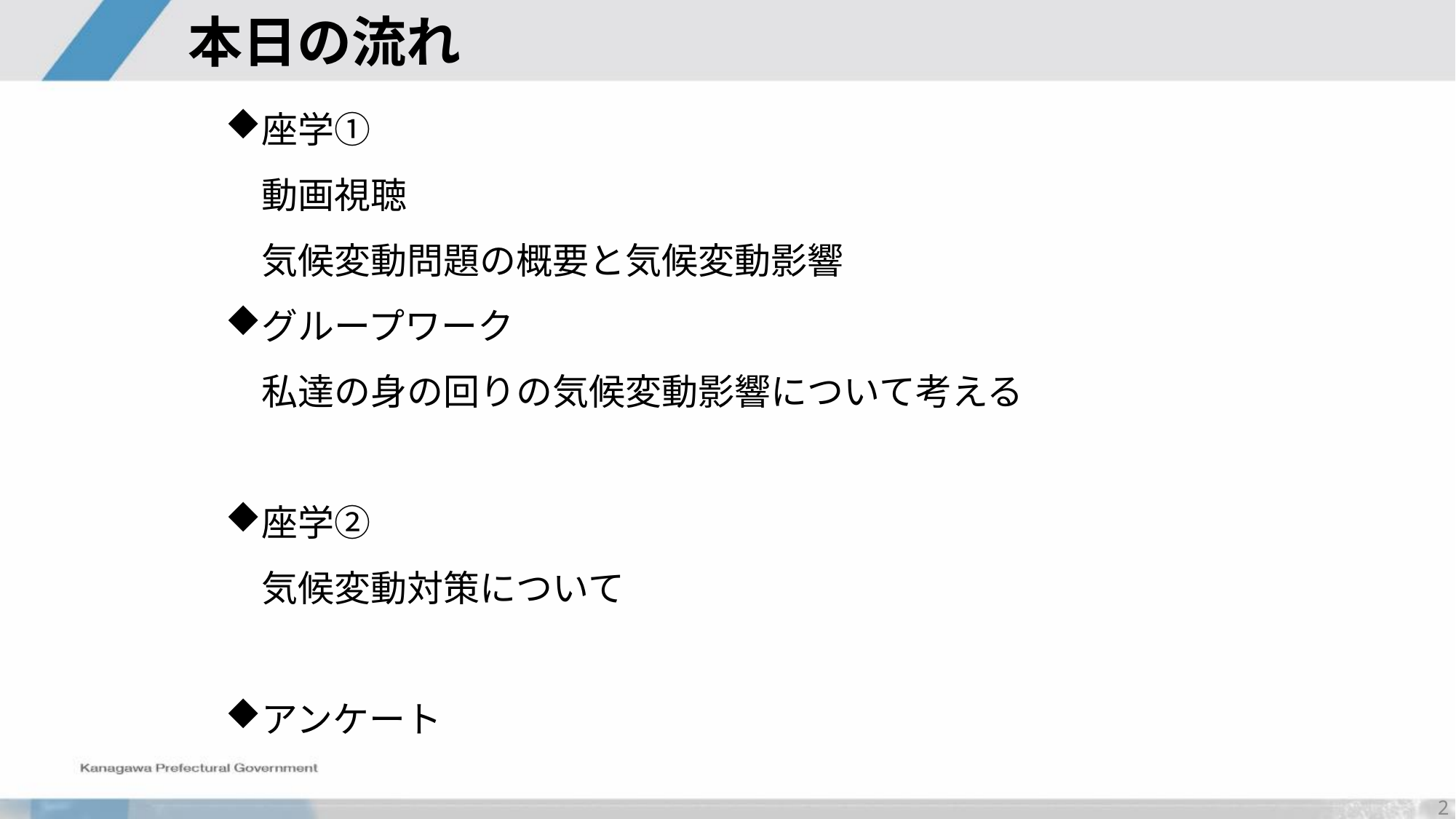

# 本日の流れ
座学①
　動画視聴
　気候変動問題の概要と気候変動影響
グループワーク
　私達の身の回りの気候変動影響について考える

座学②
　気候変動対策について

アンケート
2